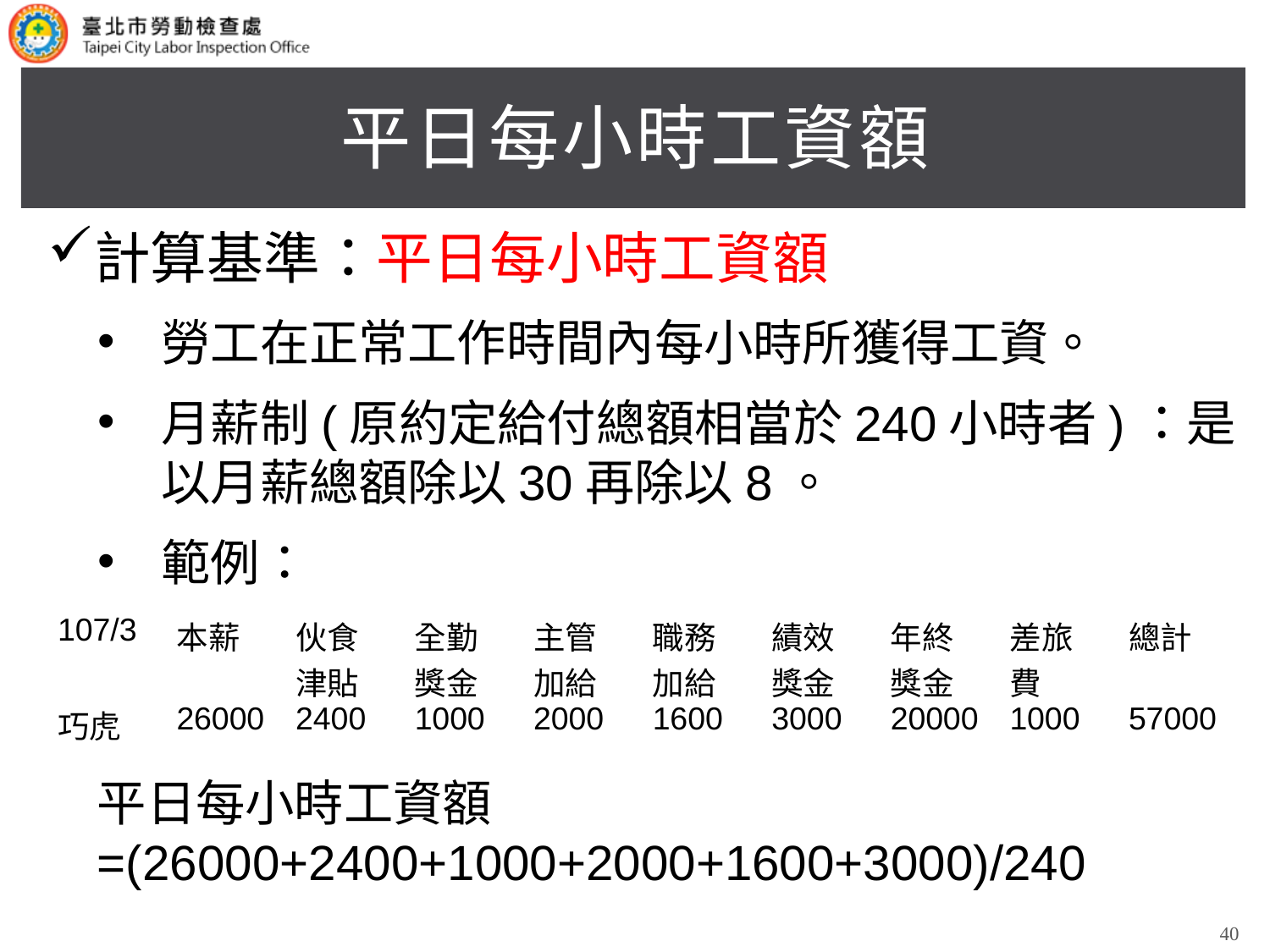

# 平日每小時工資額
計算基準：平日每小時工資額
勞工在正常工作時間內每小時所獲得工資。
月薪制(原約定給付總額相當於240小時者)：是以月薪總額除以30再除以8。
範例：
| 107/3 | 本薪 | 伙食津貼 | 全勤獎金 | 主管加給 | 職務加給 | 績效獎金 | 年終獎金 | 差旅費 | 總計 |
| --- | --- | --- | --- | --- | --- | --- | --- | --- | --- |
| 巧虎 | 26000 | 2400 | 1000 | 2000 | 1600 | 3000 | 20000 | 1000 | 57000 |
平日每小時工資額=(26000+2400+1000+2000+1600+3000)/240
40